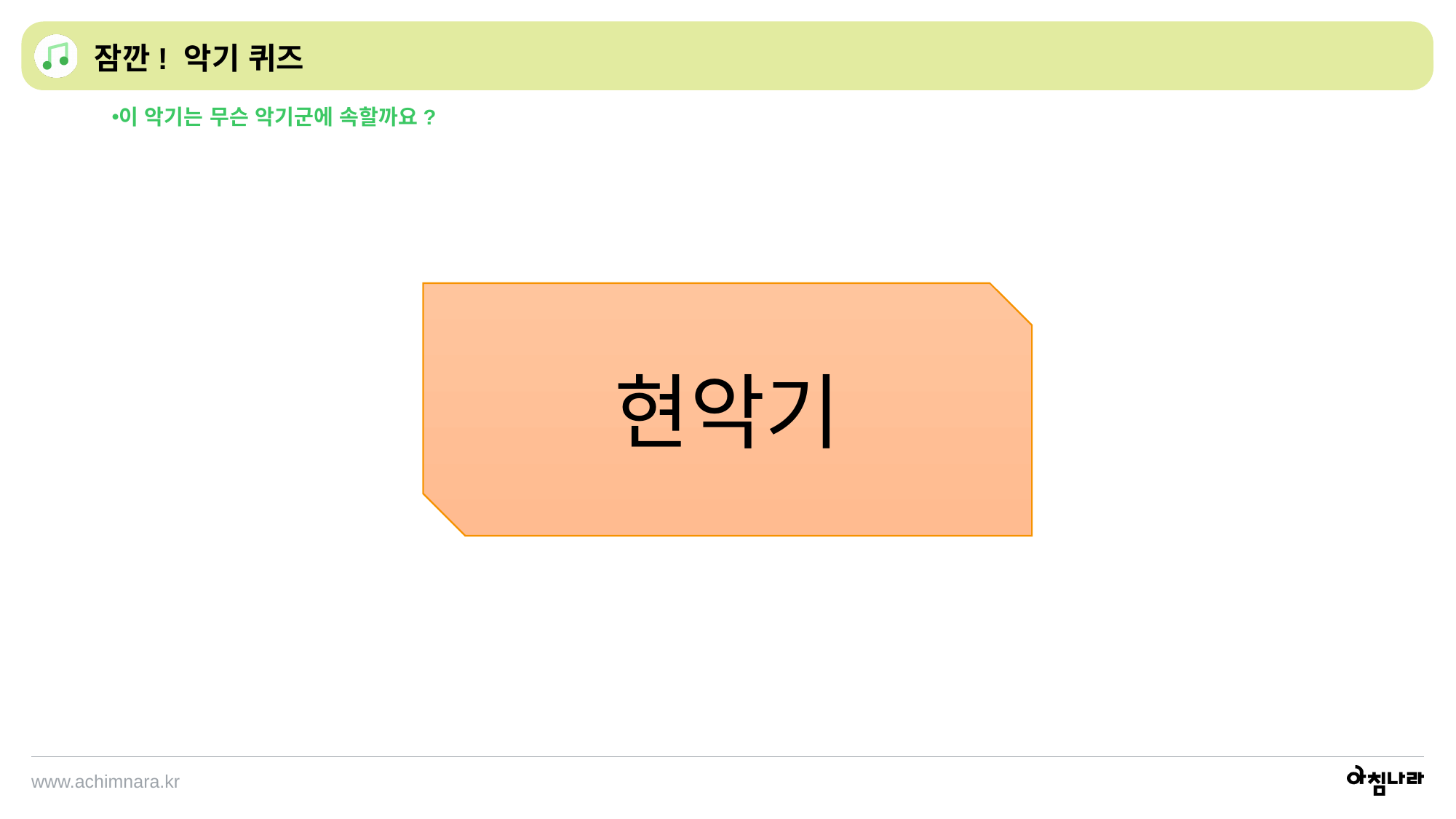

잠깐! 악기 퀴즈
이 악기는 무슨 악기군에 속할까요?
거문고
현악기